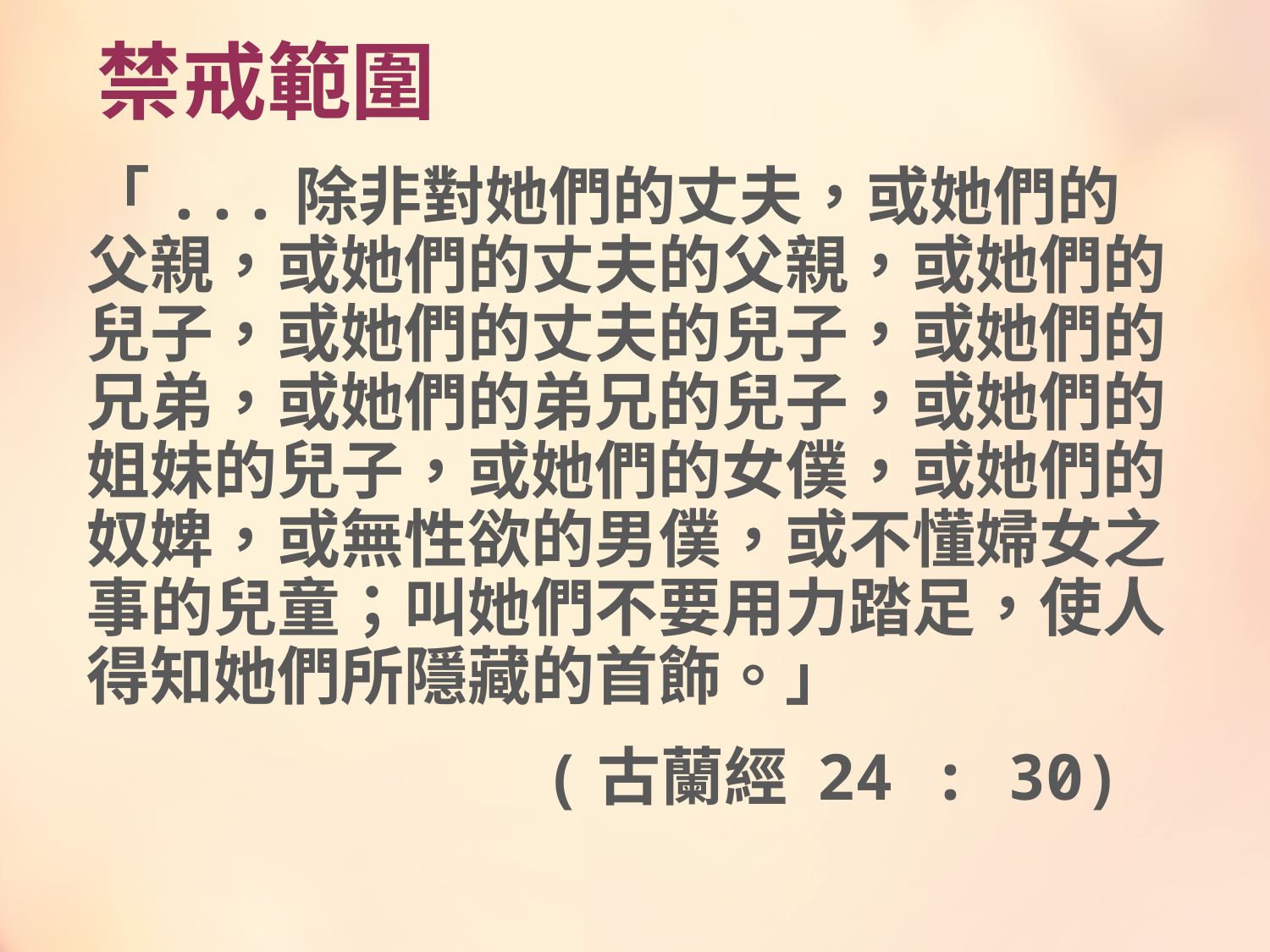

# 禁戒範圍
「...除非對她們的丈夫，或她們的父親，或她們的丈夫的父親，或她們的兒子，或她們的丈夫的兒子，或她們的兄弟，或她們的弟兄的兒子，或她們的姐妹的兒子，或她們的女僕，或她們的奴婢，或無性欲的男僕，或不懂婦女之事的兒童；叫她們不要用力踏足，使人得知她們所隱藏的首飾。」
            (古蘭經 24 : 30)